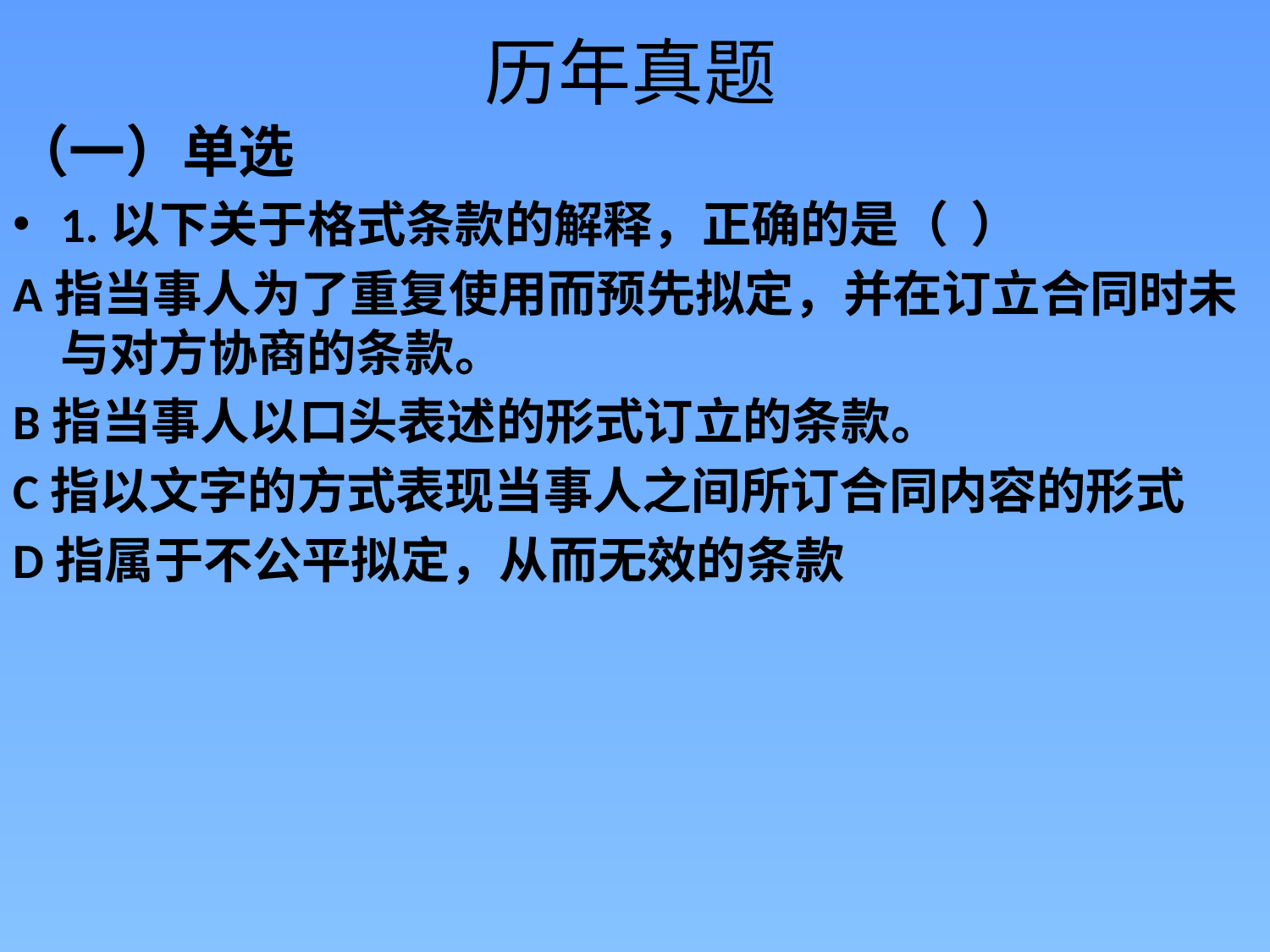

# 历年真题
（一）单选
1.以下关于格式条款的解释，正确的是（  ）
A指当事人为了重复使用而预先拟定，并在订立合同时未与对方协商的条款。
B指当事人以口头表述的形式订立的条款。
C指以文字的方式表现当事人之间所订合同内容的形式
D指属于不公平拟定，从而无效的条款